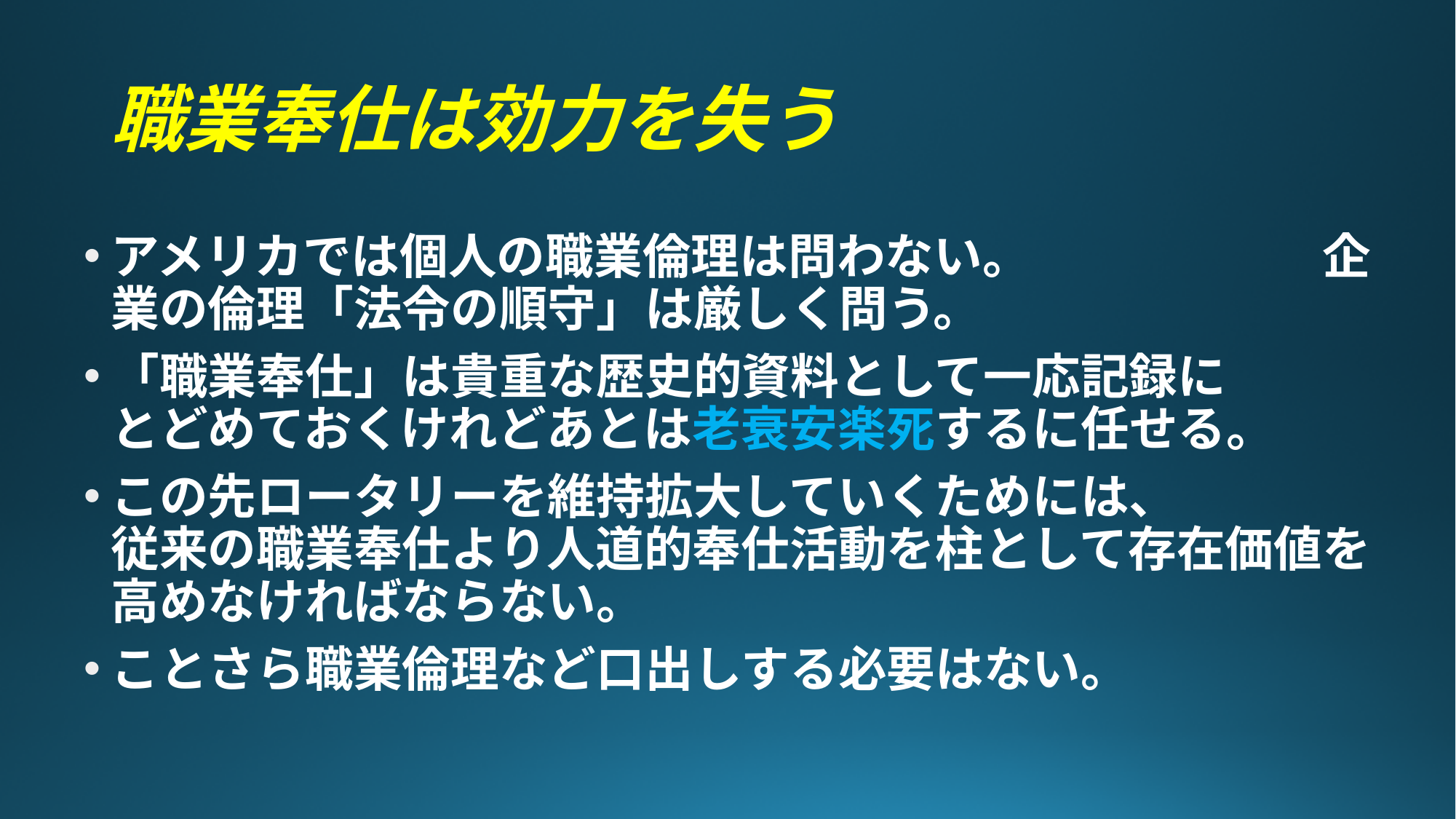

# 職業奉仕は効力を失う
アメリカでは個人の職業倫理は問わない。　　　　　　企業の倫理「法令の順守」は厳しく問う。
「職業奉仕」は貴重な歴史的資料として一応記録に　　とどめておくけれどあとは老衰安楽死するに任せる。
この先ロータリーを維持拡大していくためには、　　　従来の職業奉仕より人道的奉仕活動を柱として存在価値を高めなければならない。
ことさら職業倫理など口出しする必要はない。